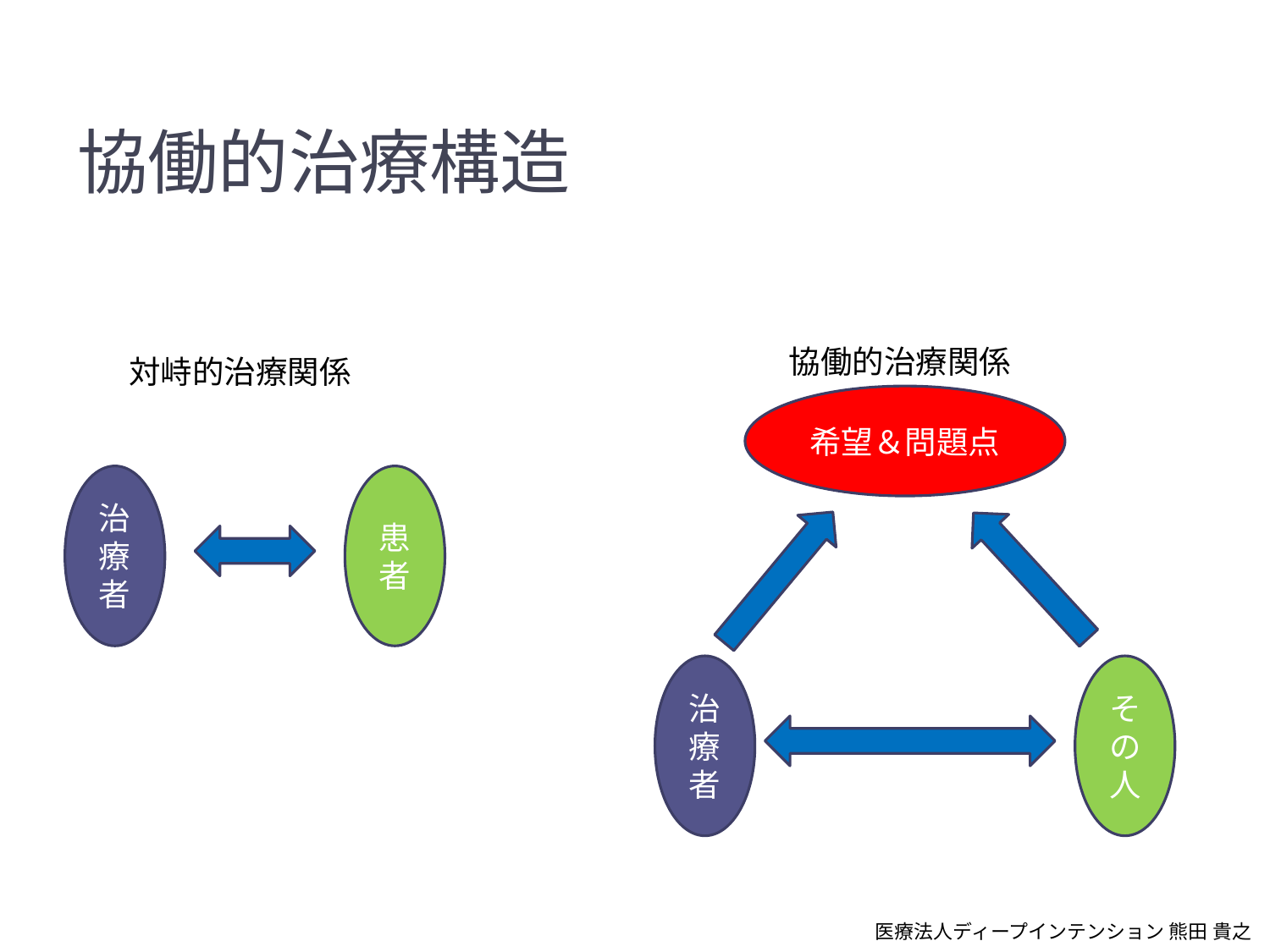

# 協働的治療構造
協働的治療関係
対峙的治療関係
希望＆問題点
治療者
患者

治療者
その人

医療法人ディープインテンション 熊田 貴之